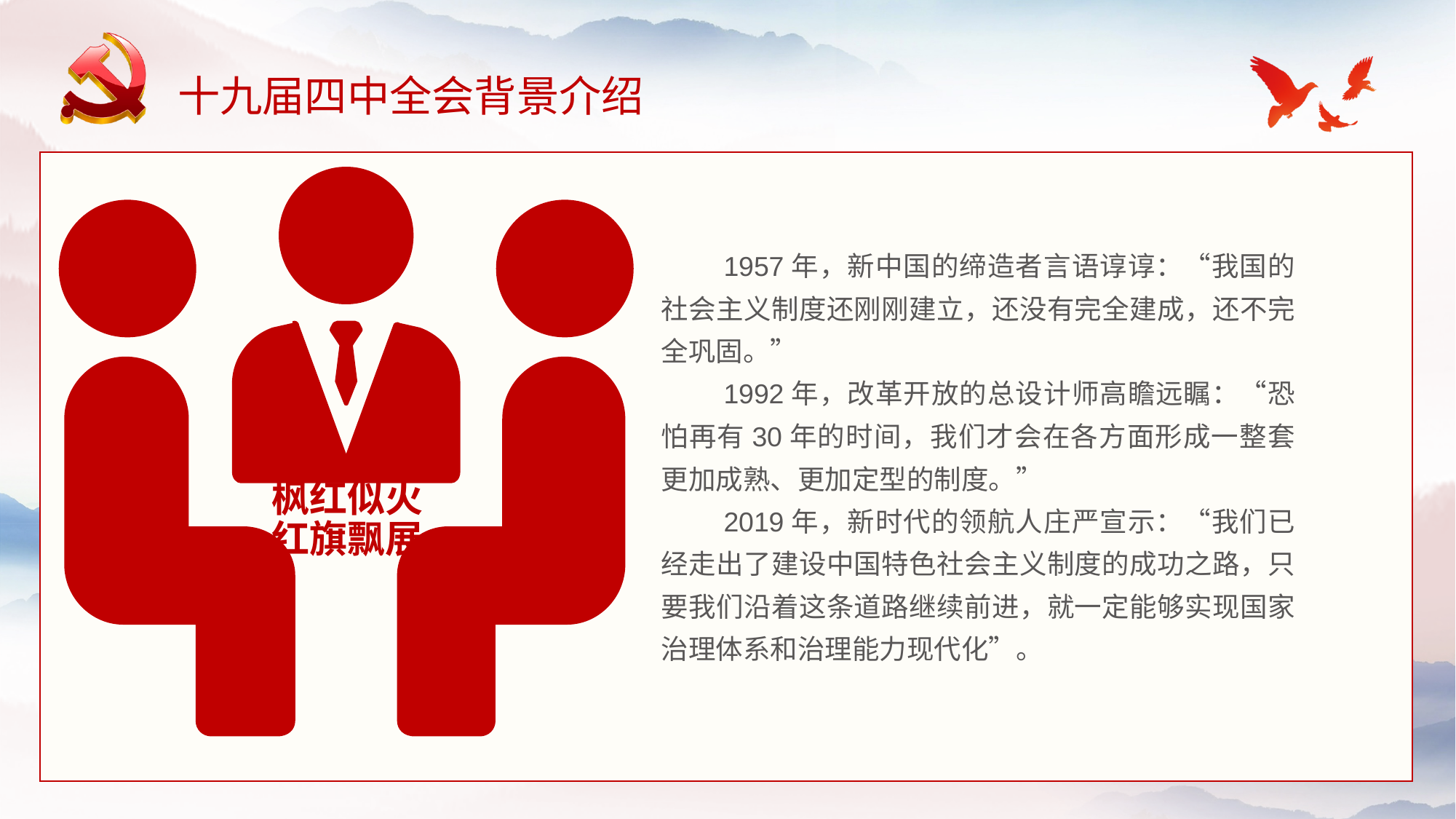

十九届四中全会背景介绍

　　1957年，新中国的缔造者言语谆谆：“我国的社会主义制度还刚刚建立，还没有完全建成，还不完全巩固。”
　　1992年，改革开放的总设计师高瞻远瞩：“恐怕再有30年的时间，我们才会在各方面形成一整套更加成熟、更加定型的制度。”
　　2019年，新时代的领航人庄严宣示：“我们已经走出了建设中国特色社会主义制度的成功之路，只要我们沿着这条道路继续前进，就一定能够实现国家治理体系和治理能力现代化”。

枫红似火红旗飘展